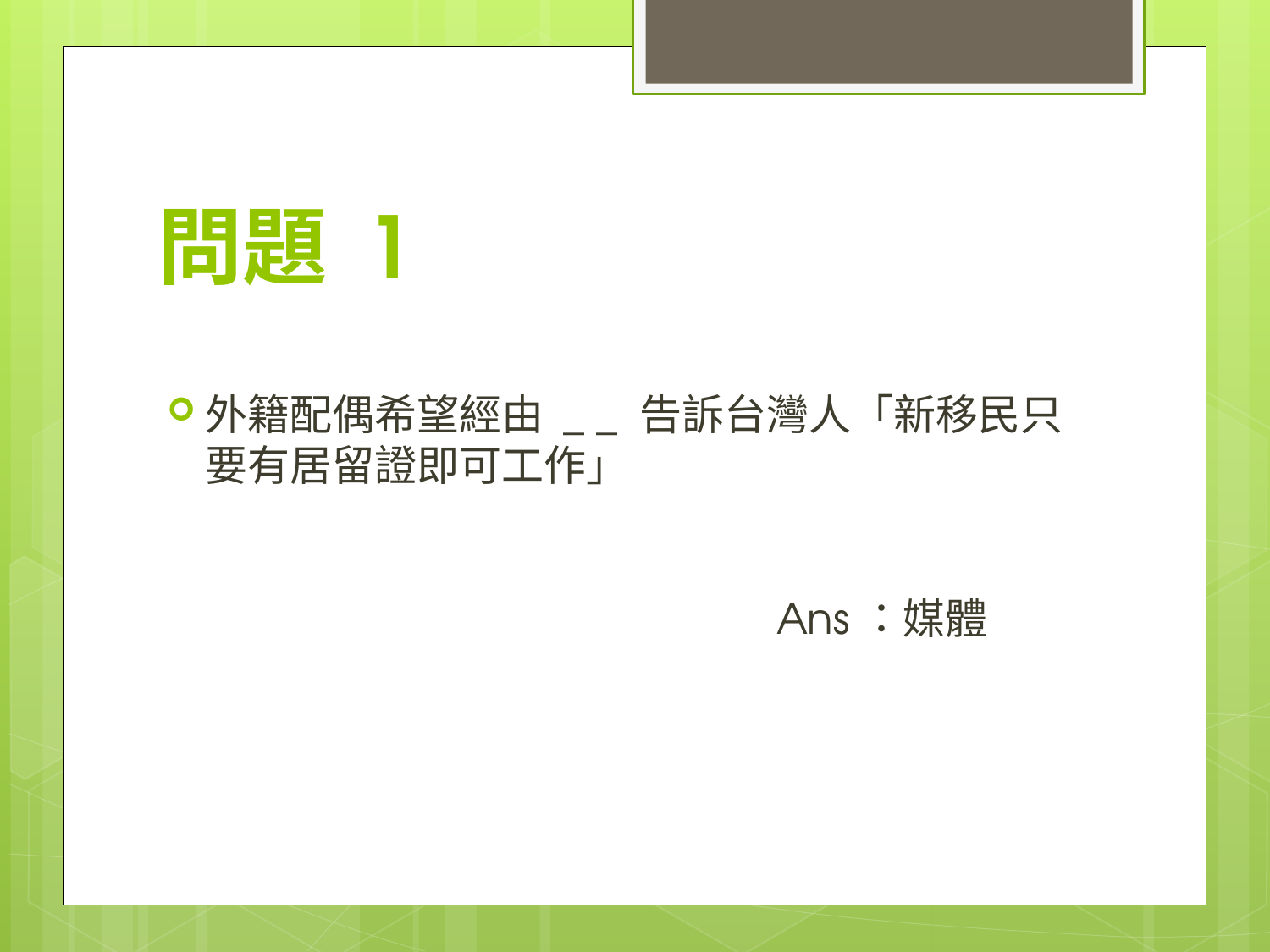

# 問題 1

外籍配偶希望經由 _ _ 告訴台灣人「新移民只要有居留證即可工作」
Ans：媒體